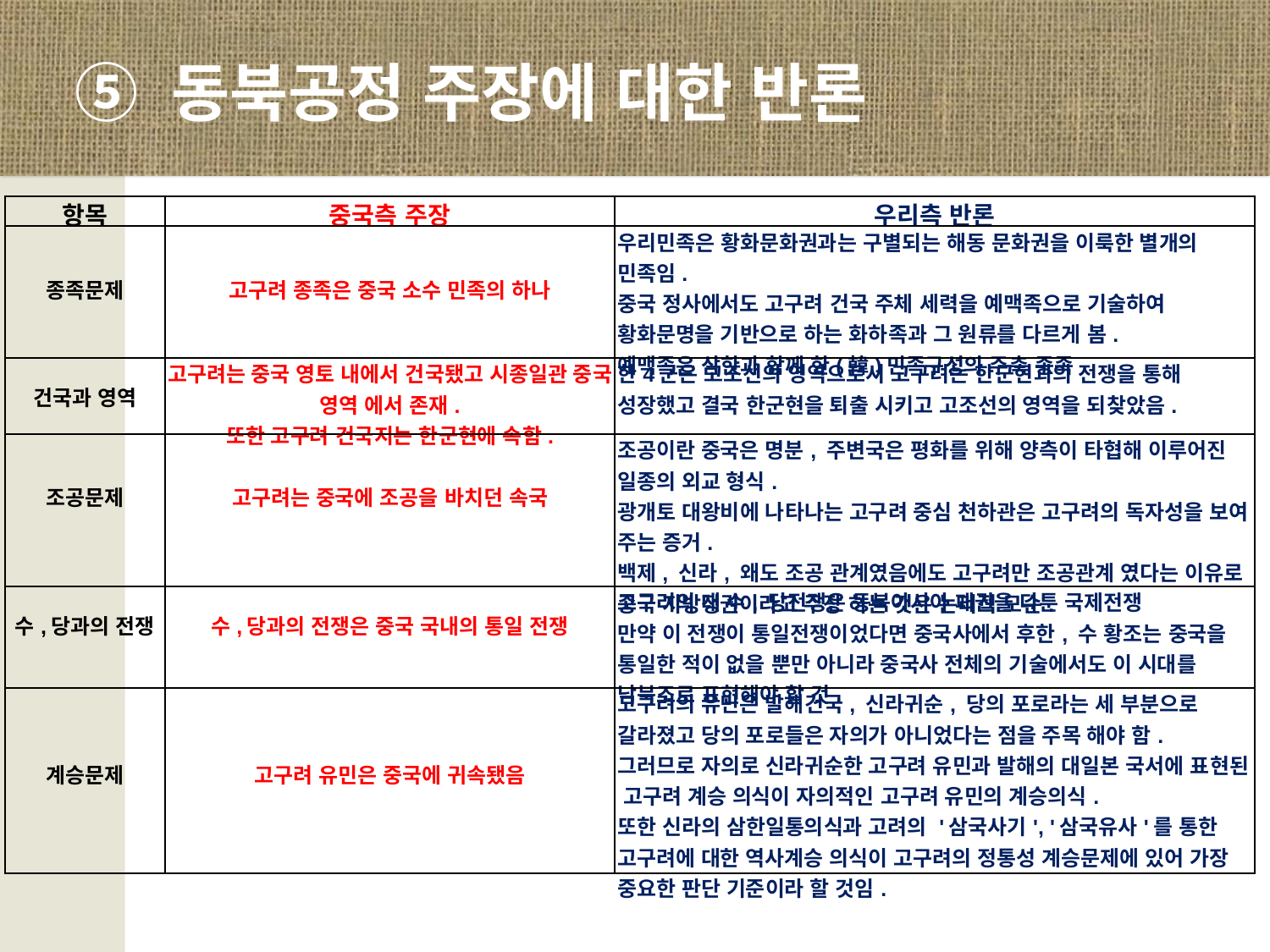

⑤ 동북공정 주장에 대한 반론

| 항목 | 중국측 주장 | 우리측 반론 |
| --- | --- | --- |
| 종족문제 | 고구려 종족은 중국 소수 민족의 하나 | 우리민족은 황화문화권과는 구별되는 해동 문화권을 이룩한 별개의 민족임. 중국 정사에서도 고구려 건국 주체 세력을 예맥족으로 기술하여 황화문명을 기반으로 하는 화하족과 그 원류를 다르게 봄. 예맥족은 삼한과 함께 한(韓)민족구성의 주축 종족 |
| 건국과 영역 | 고구려는 중국 영토 내에서 건국됐고 시종일관 중국 영역 에서 존재. 또한 고구려 건국지는 한군현에 속함. | 한4군은 고조선의 영역으로서 고구려는 한군현과의 전쟁을 통해 성장했고 결국 한군현을 퇴출 시키고 고조선의 영역을 되찾았음. |
| 조공문제 | 고구려는 중국에 조공을 바치던 속국 | 조공이란 중국은 명분, 주변국은 평화를 위해 양측이 타협해 이루어진 일종의 외교 형식. 광개토 대왕비에 나타나는 고구려 중심 천하관은 고구려의 독자성을 보여 주는 증거. 백제, 신라, 왜도 조공 관계였음에도 고구려만 조공관계 였다는 이유로 중국 지방정권이라고 주장 하는 것은 논리적 모순. |
| 수,당과의 전쟁 | 수,당과의 전쟁은 중국 국내의 통일 전쟁 | 고구려의 대 수, 당전쟁은 동북아시아 패권을 다툰 국제전쟁 만약 이 전쟁이 통일전쟁이었다면 중국사에서 후한, 수 황조는 중국을 통일한 적이 없을 뿐만 아니라 중국사 전체의 기술에서도 이 시대를 남북조로 표현해야 할 것. |
| 계승문제 | 고구려 유민은 중국에 귀속됐음 | 고구려의 유민은 발해건국, 신라귀순, 당의 포로라는 세 부분으로 갈라졌고 당의 포로들은 자의가 아니었다는 점을 주목 해야 함. 그러므로 자의로 신라귀순한 고구려 유민과 발해의 대일본 국서에 표현된 고구려 계승 의식이 자의적인 고구려 유민의 계승의식. 또한 신라의 삼한일통의식과 고려의 '삼국사기', '삼국유사'를 통한 고구려에 대한 역사계승 의식이 고구려의 정통성 계승문제에 있어 가장 중요한 판단 기준이라 할 것임. |